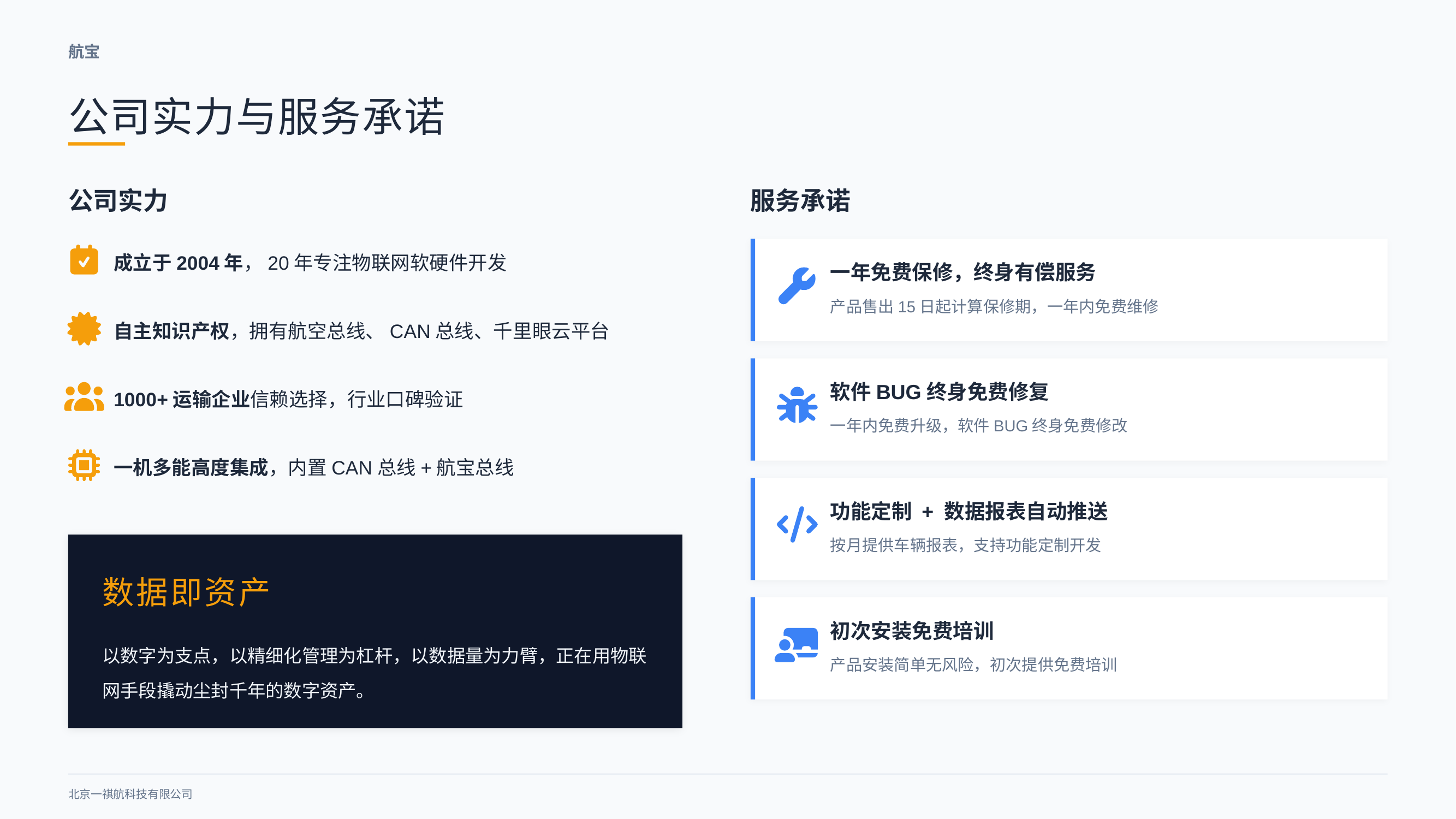

航宝
公司实力与服务承诺

公司实力
服务承诺
成立于2004年，20年专注物联网软硬件开发

一年免费保修，终身有偿服务

产品售出15日起计算保修期，一年内免费维修
自主知识产权，拥有航空总线、CAN总线、千里眼云平台

1000+运输企业信赖选择，行业口碑验证
软件BUG终身免费修复

一年内免费升级，软件BUG终身免费修改
一机多能高度集成，内置CAN总线+航宝总线

功能定制 + 数据报表自动推送

按月提供车辆报表，支持功能定制开发

数据即资产

初次安装免费培训

以数字为支点，以精细化管理为杠杆，以数据量为力臂，正在用物联网手段撬动尘封千年的数字资产。
产品安装简单无风险，初次提供免费培训

北京一祺航科技有限公司